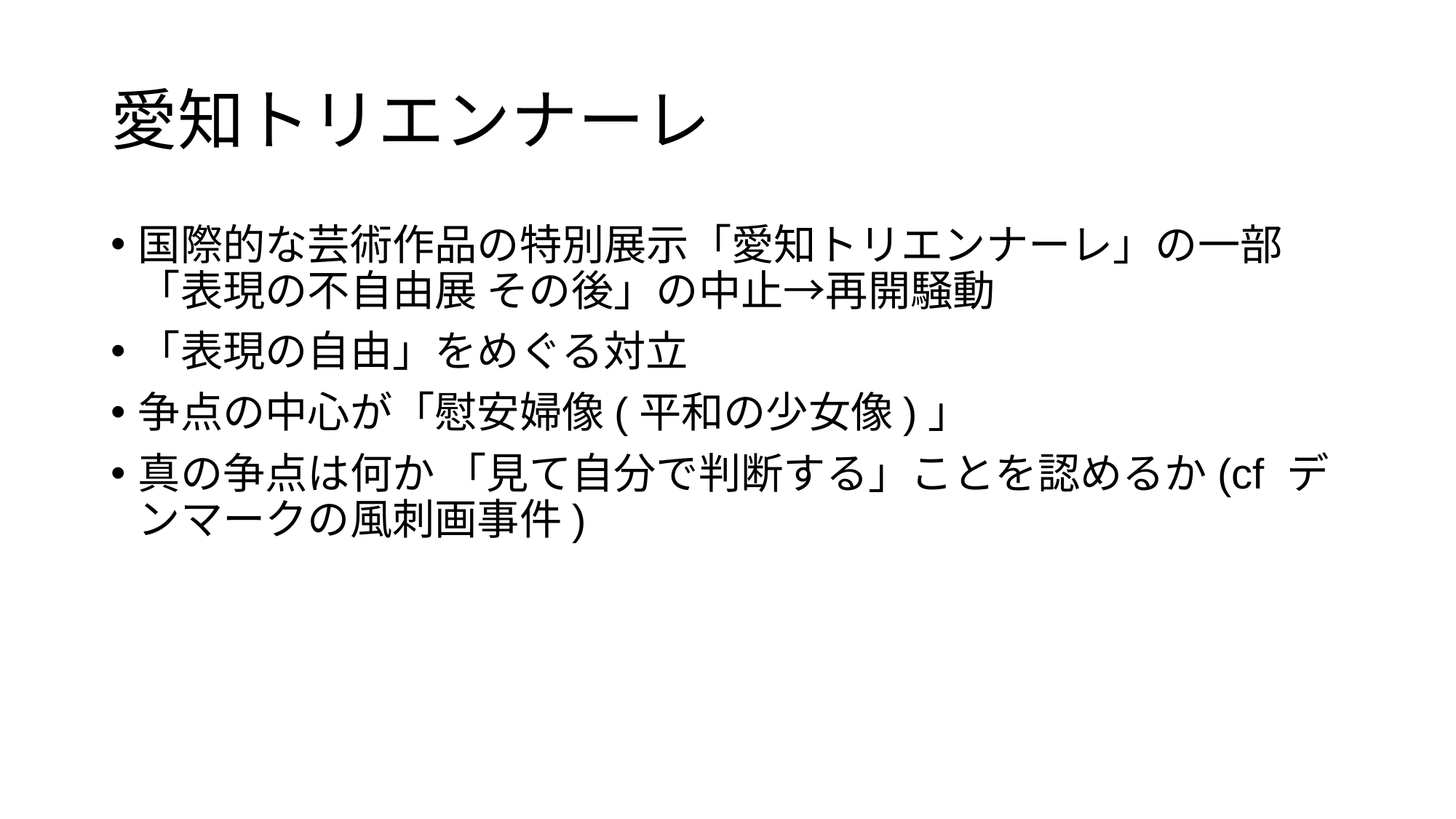

# 愛知トリエンナーレ
国際的な芸術作品の特別展示「愛知トリエンナーレ」の一部「表現の不自由展 その後」の中止→再開騒動
「表現の自由」をめぐる対立
争点の中心が「慰安婦像(平和の少女像)」
真の争点は何か 「見て自分で判断する」ことを認めるか(cf デンマークの風刺画事件)